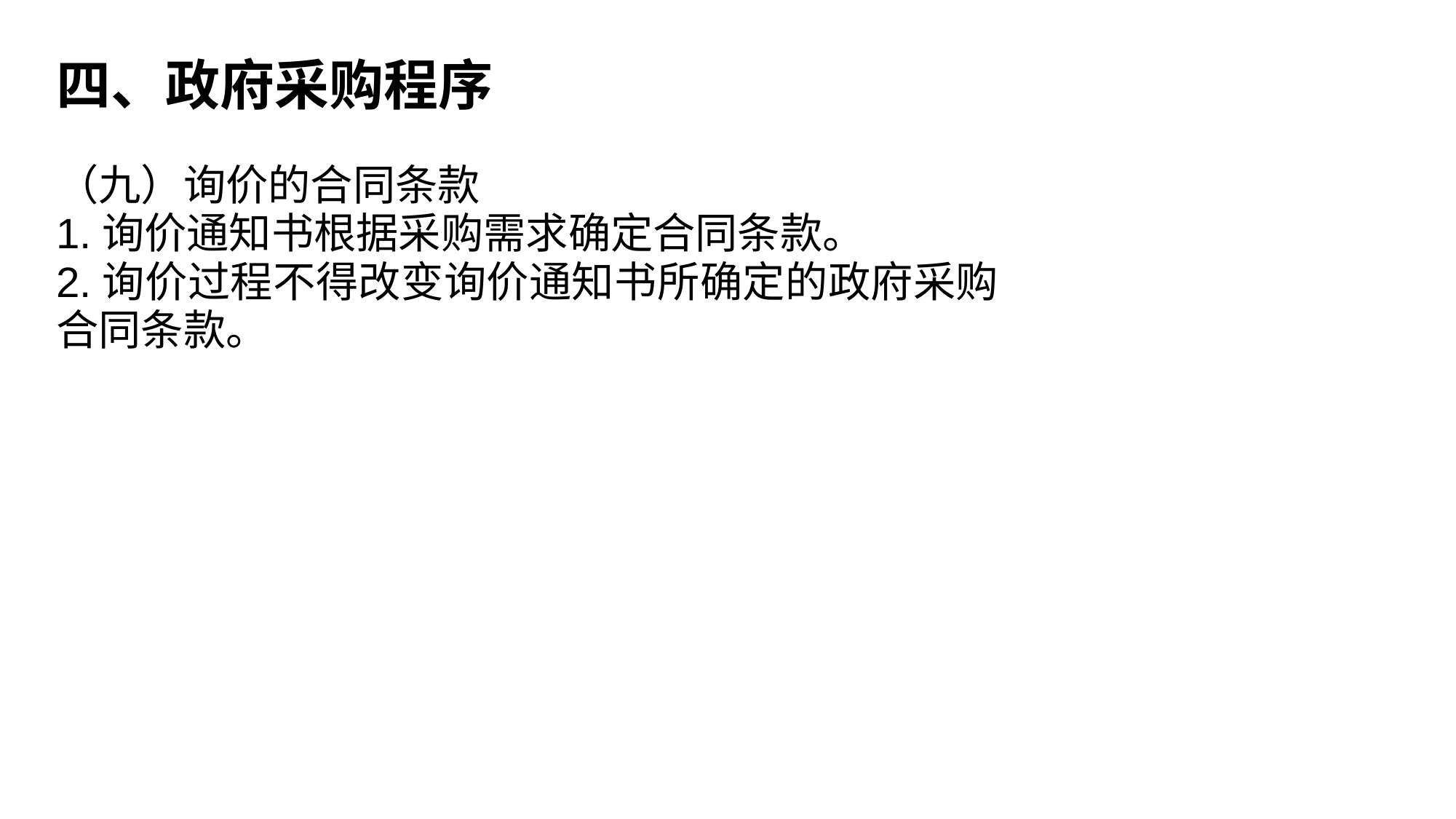

四、政府采购程序
（九）询价的合同条款
1.询价通知书根据采购需求确定合同条款。
2.询价过程不得改变询价通知书所确定的政府采购合同条款。